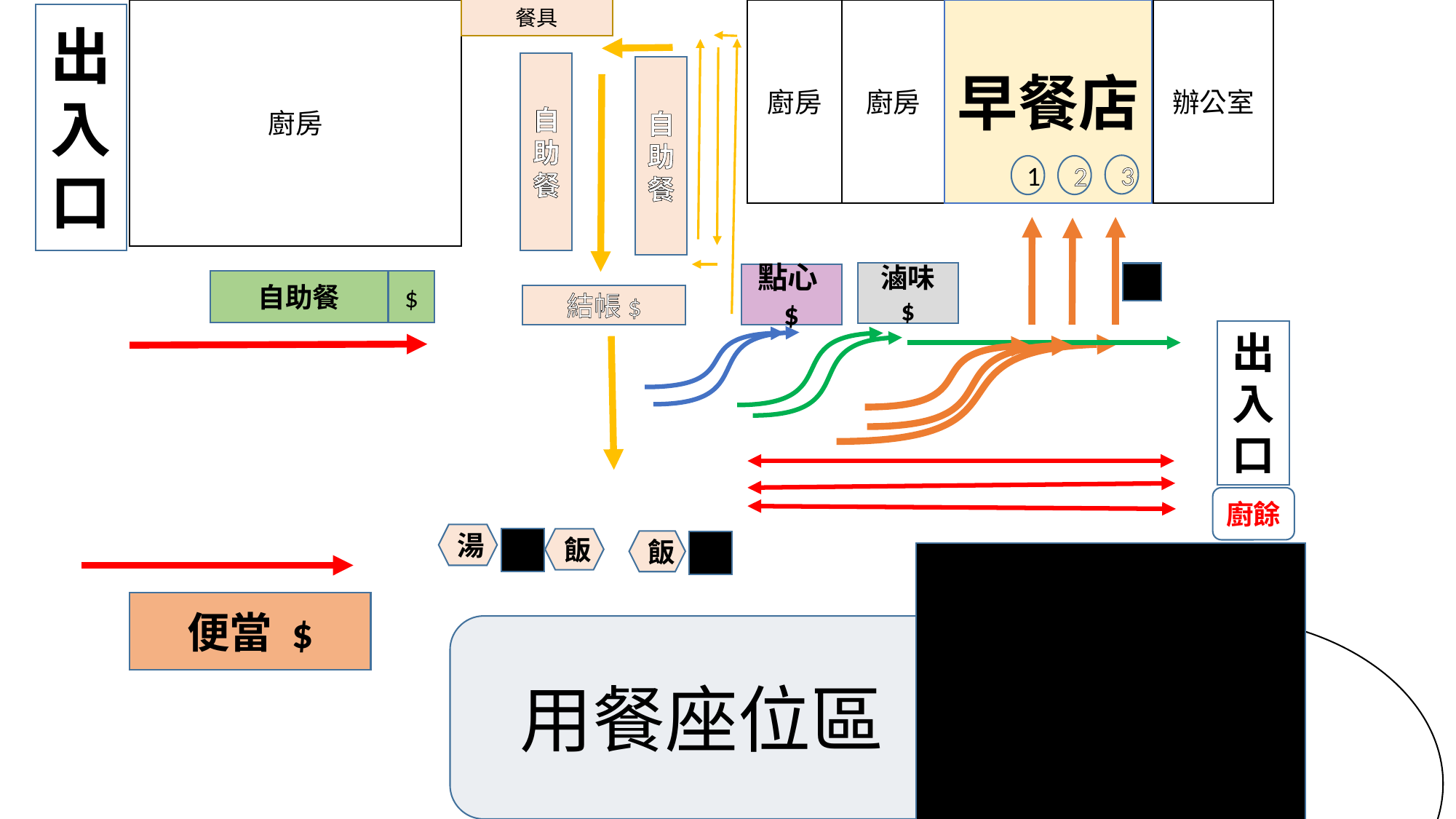

餐具
廚房
廚房
廚房
早餐店
辦公室
出入口
自助餐
自助餐
3
2
1
滷味 $

點心$
自助餐
$
結帳$
出入口
廚餘
湯

飯
飯

便當 $
魚池
用餐座位區
洗碗